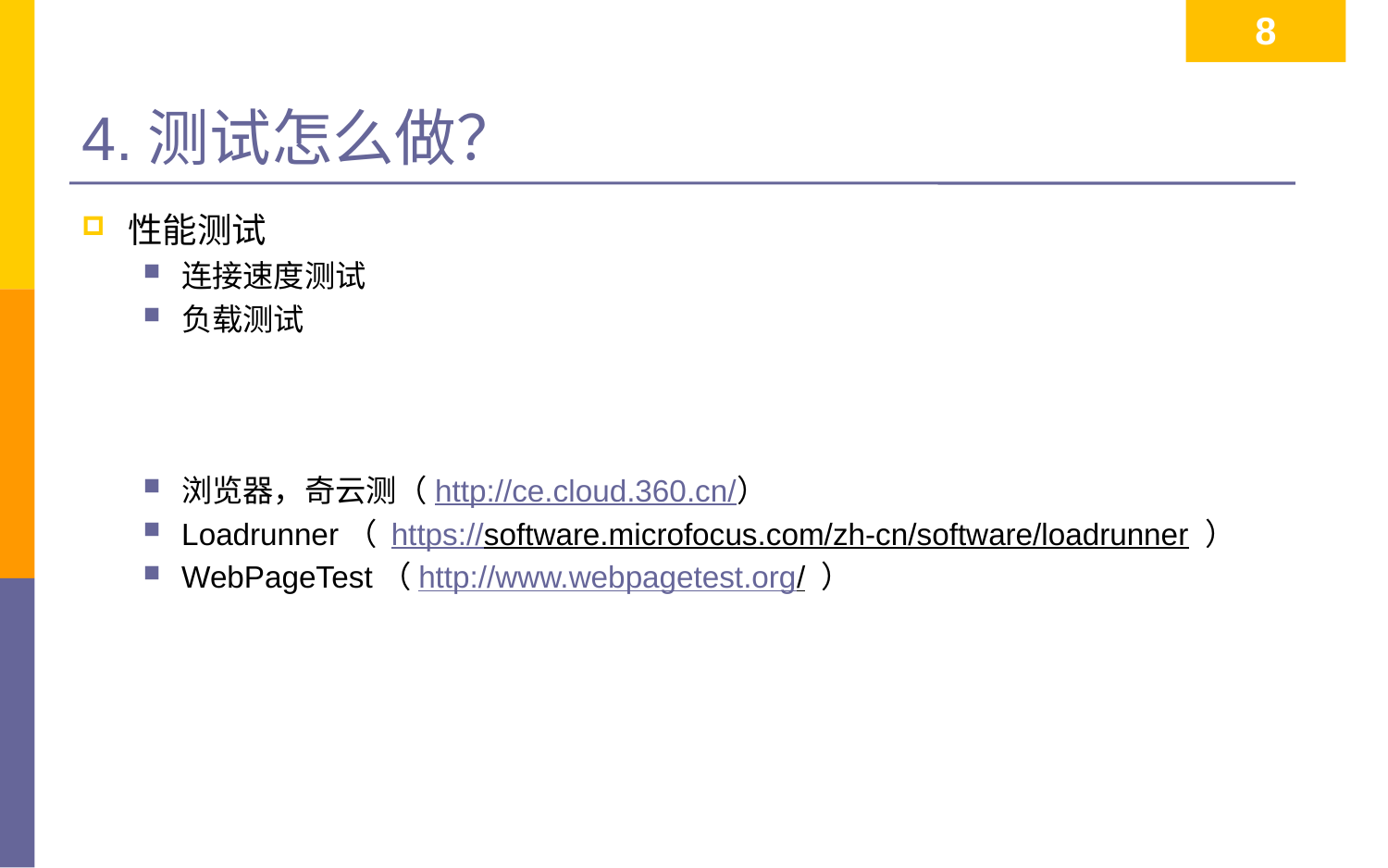

8
# 4.测试怎么做？

性能测试
连接速度测试
负载测试

浏览器，奇云测（http://ce.cloud.360.cn/）
Loadrunner（ https://software.microfocus.com/zh-cn/software/loadrunner ）
WebPageTest（http://www.webpagetest.org/ ）